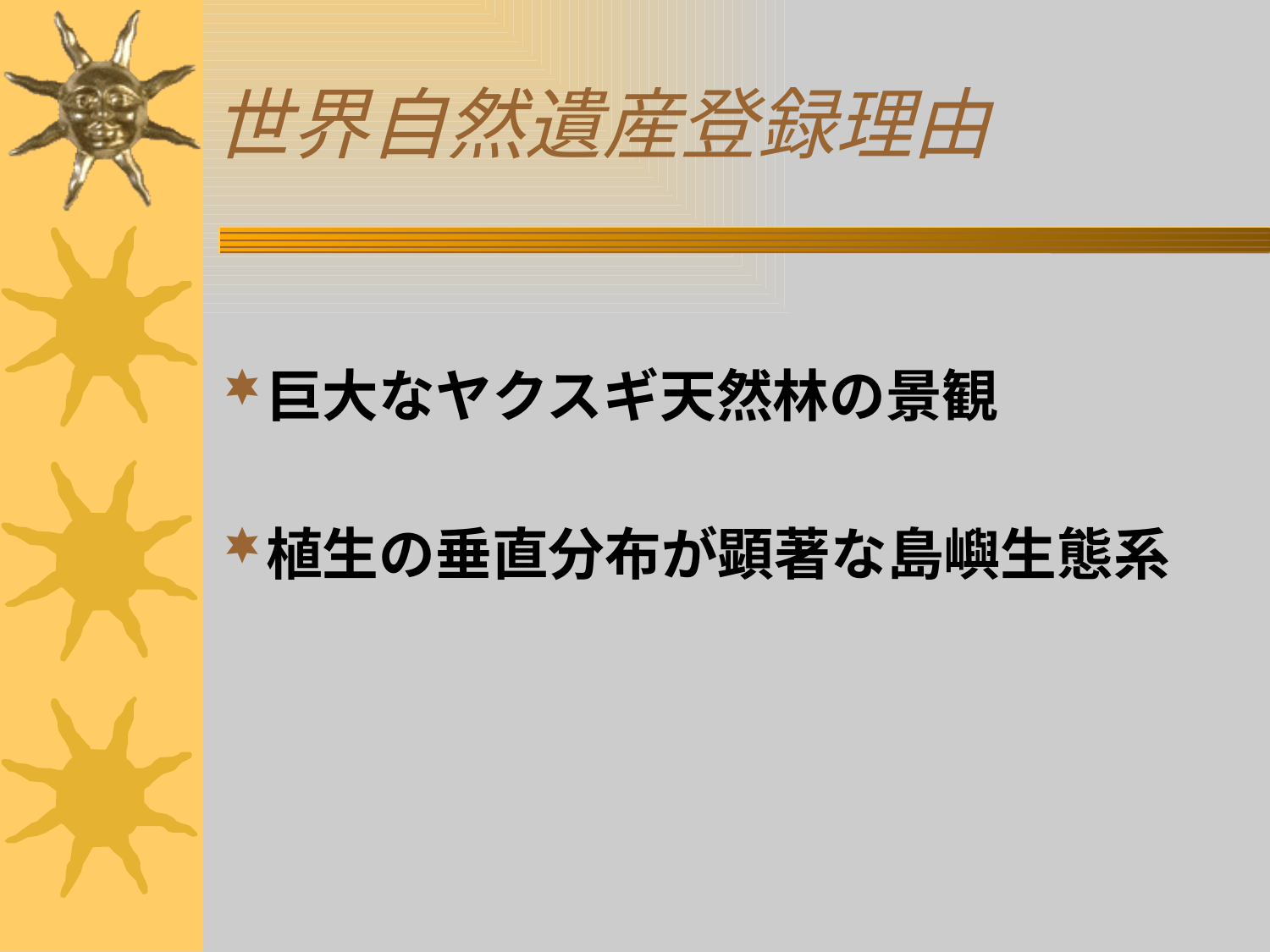

# 世界自然遺産登録理由

巨大なヤクスギ天然林の景観

植生の垂直分布が顕著な島嶼生態系